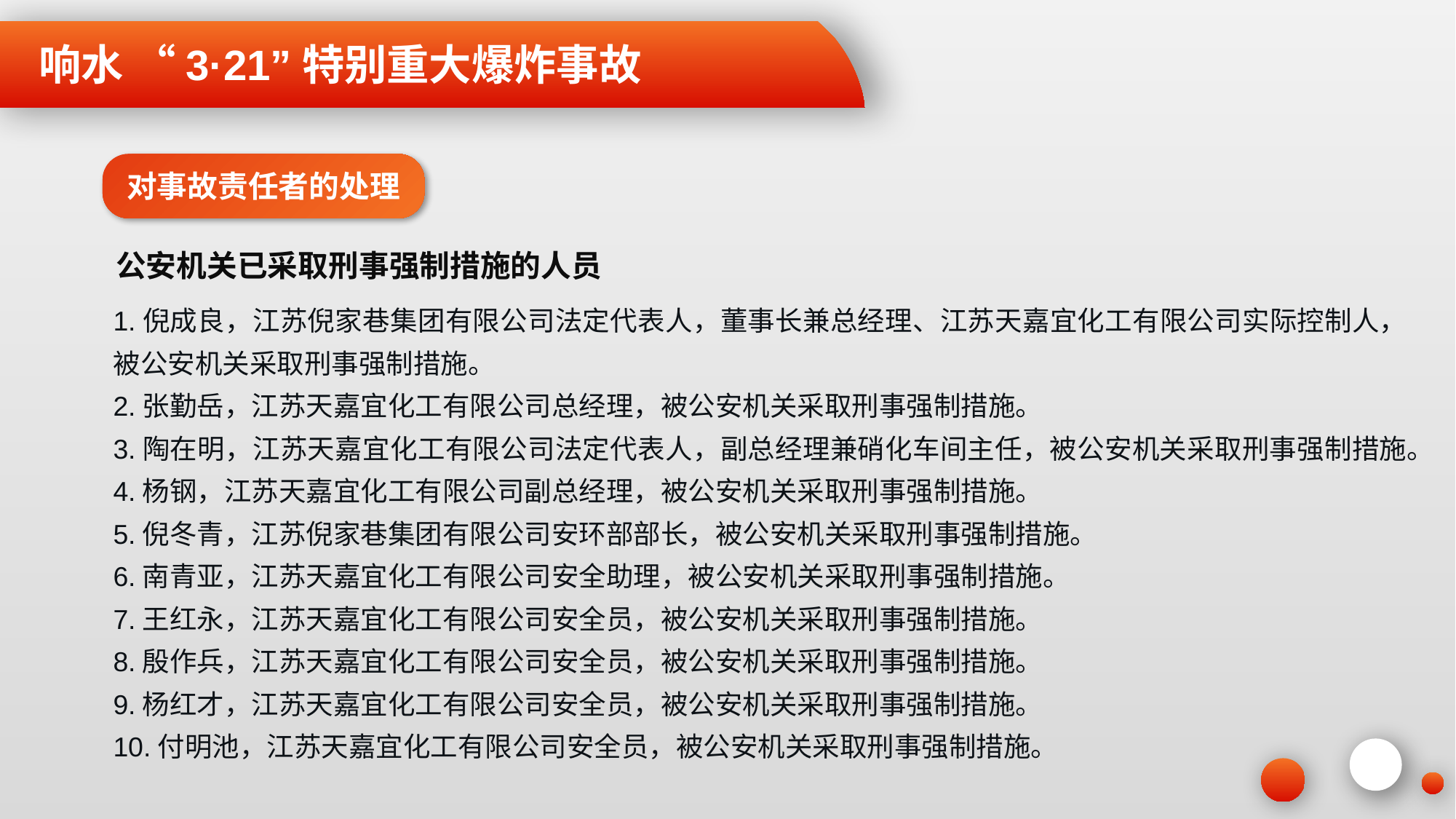

响水 “3·21”特别重大爆炸事故

对事故责任者的处理
公安机关已采取刑事强制措施的人员
1.倪成良，江苏倪家巷集团有限公司法定代表人，董事长兼总经理、江苏天嘉宜化工有限公司实际控制人，被公安机关采取刑事强制措施。
2.张勤岳，江苏天嘉宜化工有限公司总经理，被公安机关采取刑事强制措施。
3.陶在明，江苏天嘉宜化工有限公司法定代表人，副总经理兼硝化车间主任，被公安机关采取刑事强制措施。
4.杨钢，江苏天嘉宜化工有限公司副总经理，被公安机关采取刑事强制措施。
5.倪冬青，江苏倪家巷集团有限公司安环部部长，被公安机关采取刑事强制措施。
6.南青亚，江苏天嘉宜化工有限公司安全助理，被公安机关采取刑事强制措施。
7.王红永，江苏天嘉宜化工有限公司安全员，被公安机关采取刑事强制措施。
8.殷作兵，江苏天嘉宜化工有限公司安全员，被公安机关采取刑事强制措施。
9.杨红才，江苏天嘉宜化工有限公司安全员，被公安机关采取刑事强制措施。
10.付明池，江苏天嘉宜化工有限公司安全员，被公安机关采取刑事强制措施。